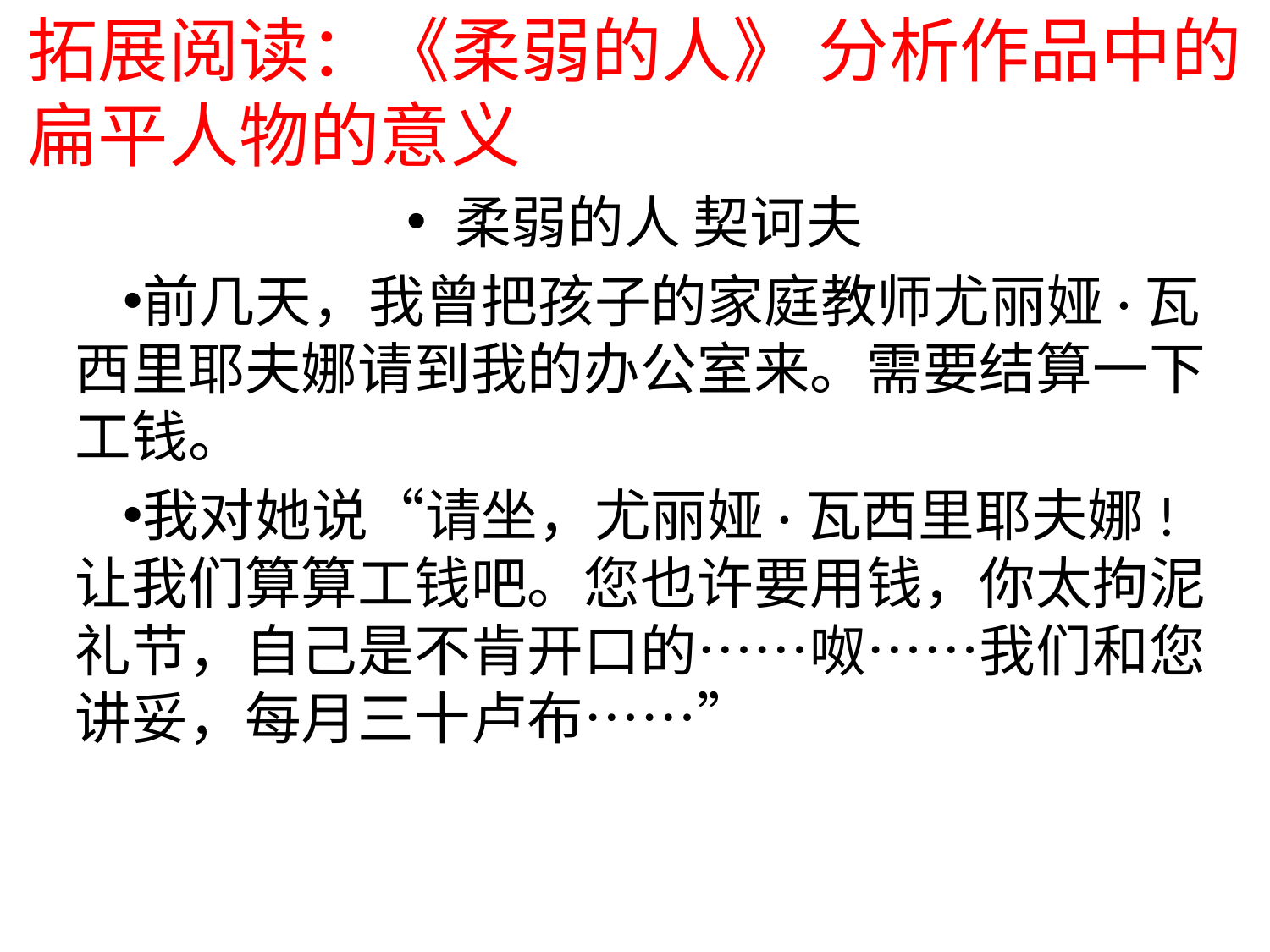

拓展阅读：《柔弱的人》 分析作品中的扁平人物的意义
柔弱的人 契诃夫
前几天，我曾把孩子的家庭教师尤丽娅·瓦西里耶夫娜请到我的办公室来。需要结算一下工钱。
我对她说“请坐，尤丽娅·瓦西里耶夫娜!让我们算算工钱吧。您也许要用钱，你太拘泥礼节，自己是不肯开口的……呶……我们和您讲妥，每月三十卢布……”